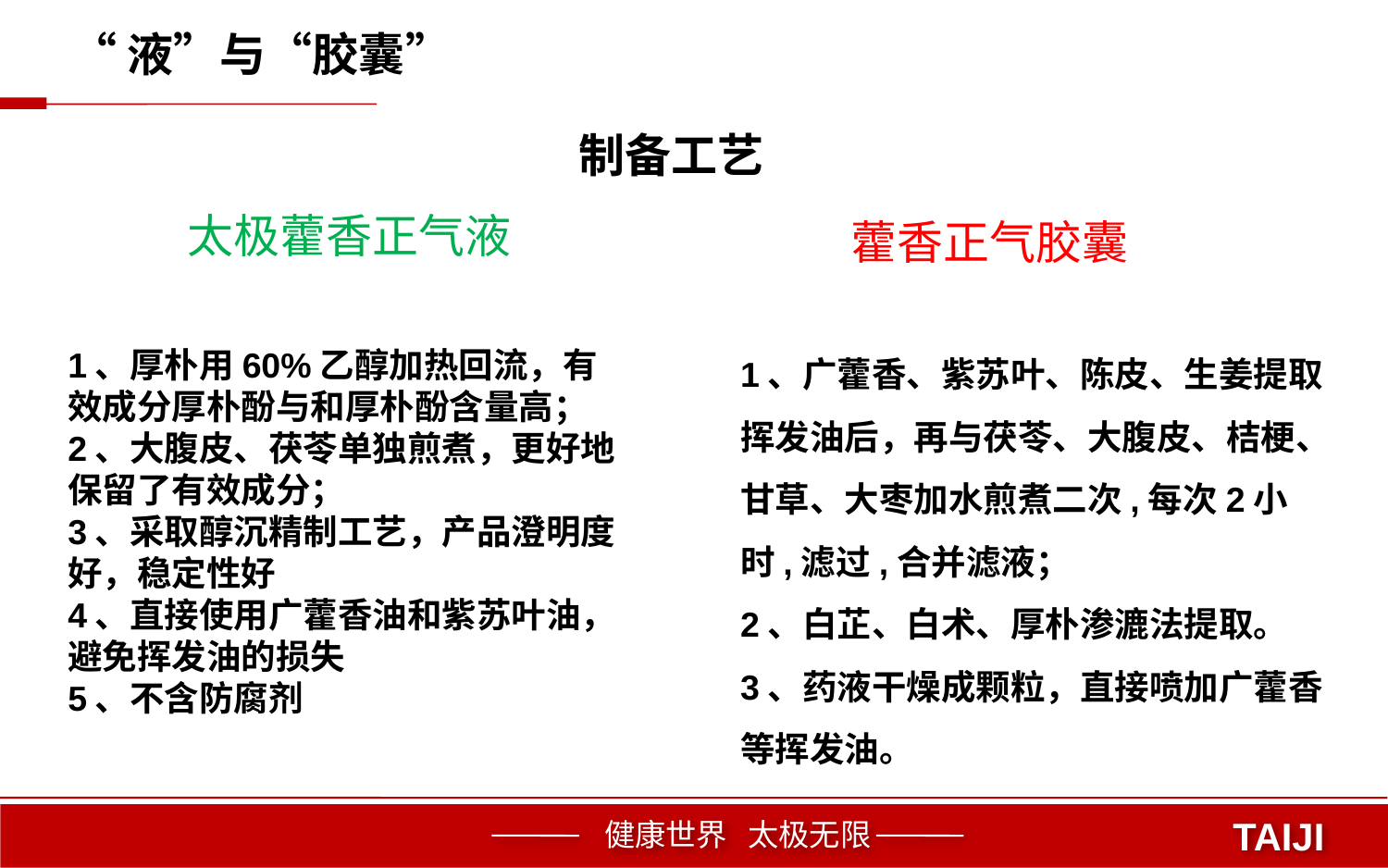

“液”与“胶囊”
制备工艺
太极藿香正气液
藿香正气胶囊
1、广藿香、紫苏叶、陈皮、生姜提取挥发油后，再与茯苓、大腹皮、桔梗、甘草、大枣加水煎煮二次,每次2小时,滤过,合并滤液；
2、白芷、白术、厚朴渗漉法提取。
3、药液干燥成颗粒，直接喷加广藿香等挥发油。
1、厚朴用60%乙醇加热回流，有效成分厚朴酚与和厚朴酚含量高；
2、大腹皮、茯苓单独煎煮，更好地保留了有效成分；
3、采取醇沉精制工艺，产品澄明度好，稳定性好
4、直接使用广藿香油和紫苏叶油，避免挥发油的损失
5、不含防腐剂